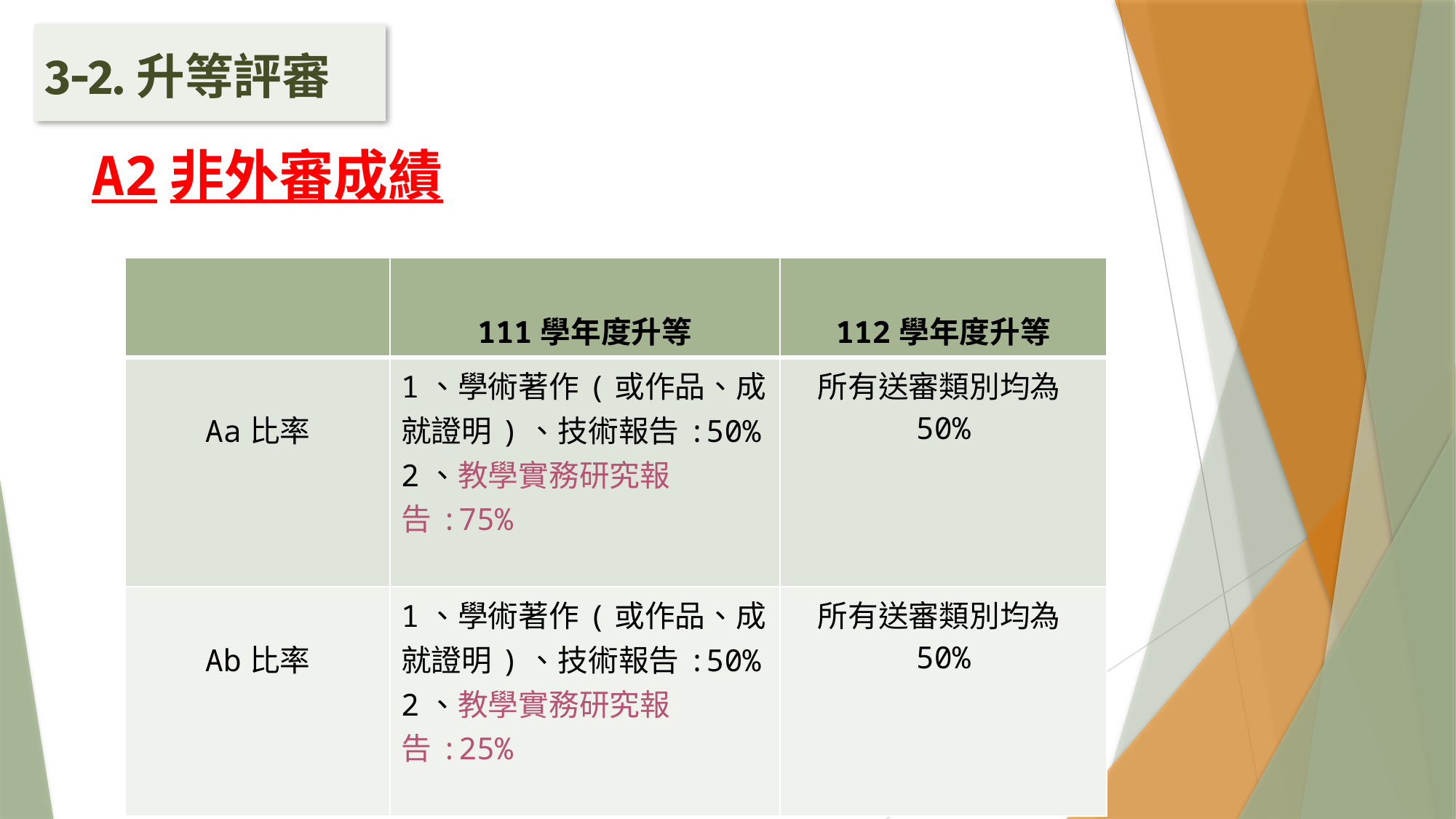

3-2.升等評審
# A2非外審成績
|  | 111學年度升等 | 112學年度升等 |
| --- | --- | --- |
| Aa比率 | 1、學術著作(或作品、成就證明)、技術報告:50% 2、教學實務研究報告:75% | 所有送審類別均為50% |
| Ab比率 | 1、學術著作(或作品、成就證明)、技術報告:50% 2、教學實務研究報告:25% | 所有送審類別均為50% |
13